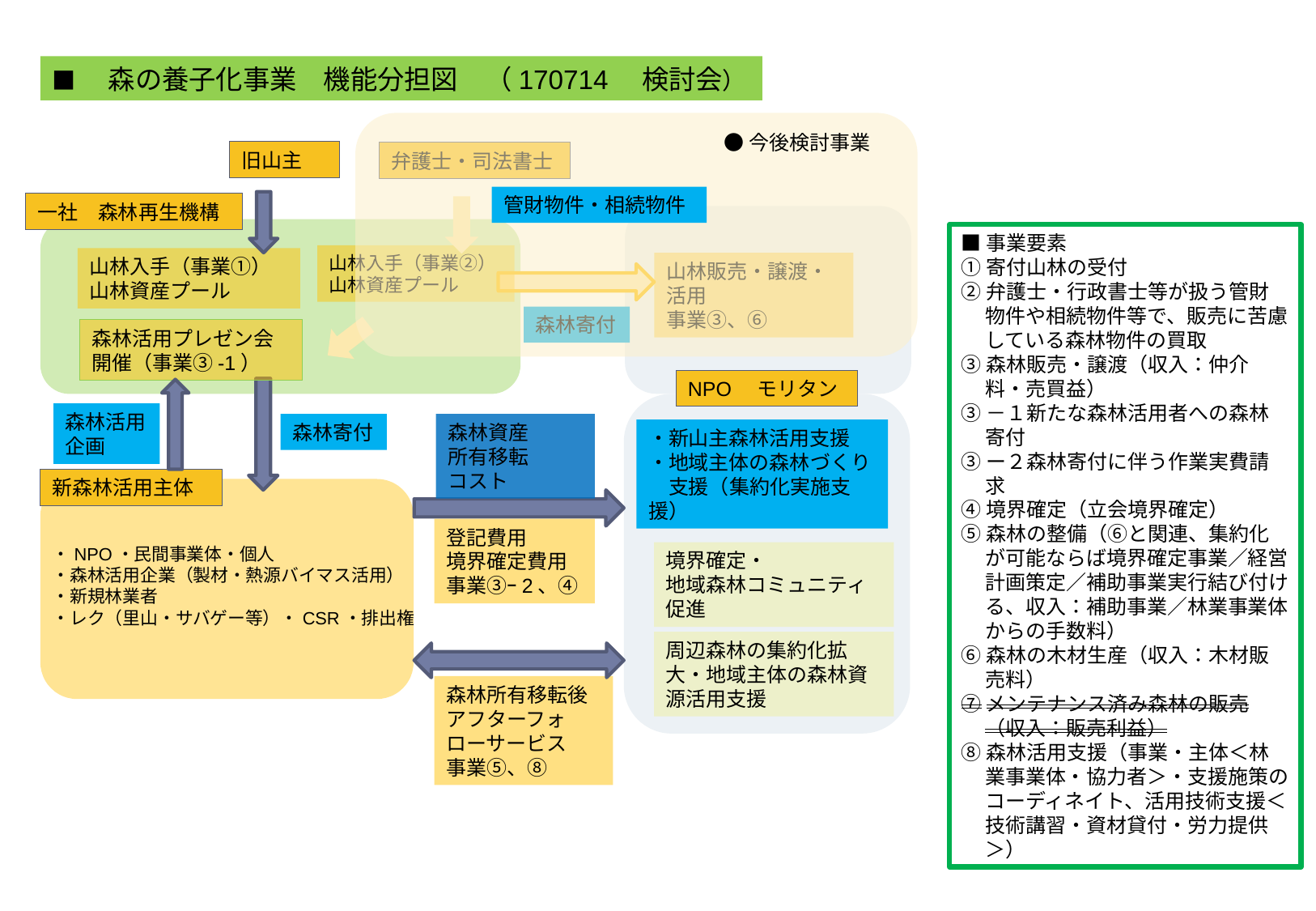

■　森の養子化事業　機能分担図　（170714　検討会）

●今後検討事業
旧山主
弁護士・司法書士
一社　森林再生機構

山林入手（事業②）山林資産プール
山林入手（事業①）
山林資産プール
山林販売・譲渡・活用
事業③、⑥

森林活用プレゼン会開催（事業③-1）

NPO　モリタン

森林寄付
森林資産
所有移転
コスト

登記費用
境界確定費用
事業③ｰ2、④

・新山主森林活用支援
・地域主体の森林づくり　支援（集約化実施支援）
新森林活用主体

・NPO・民間事業体・個人
・森林活用企業（製材・熱源バイマス活用）
・新規林業者
・レク（里山・サバゲー等）・CSR・排出権
境界確定・
地域森林コミュニティ促進
周辺森林の集約化拡大・地域主体の森林資源活用支援

森林所有移転後
アフターフォローサービス
事業⑤、⑧
管財物件・相続物件
■事業要素
①寄付山林の受付
②弁護士・行政書士等が扱う管財物件や相続物件等で、販売に苦慮している森林物件の買取
③森林販売・譲渡（収入：仲介料・売買益）
③－１新たな森林活用者への森林寄付
③ー２森林寄付に伴う作業実費請求
④境界確定（立会境界確定）
⑤森林の整備（⑥と関連、集約化が可能ならば境界確定事業／経営計画策定／補助事業実行結び付ける、収入：補助事業／林業事業体からの手数料）
⑥森林の木材生産（収入：木材販売料）
⑦メンテナンス済み森林の販売（収入：販売利益）
⑧森林活用支援（事業・主体＜林業事業体・協力者＞・支援施策のコーディネイト、活用技術支援＜技術講習・資材貸付・労力提供＞）
森林寄付
森林活用企画